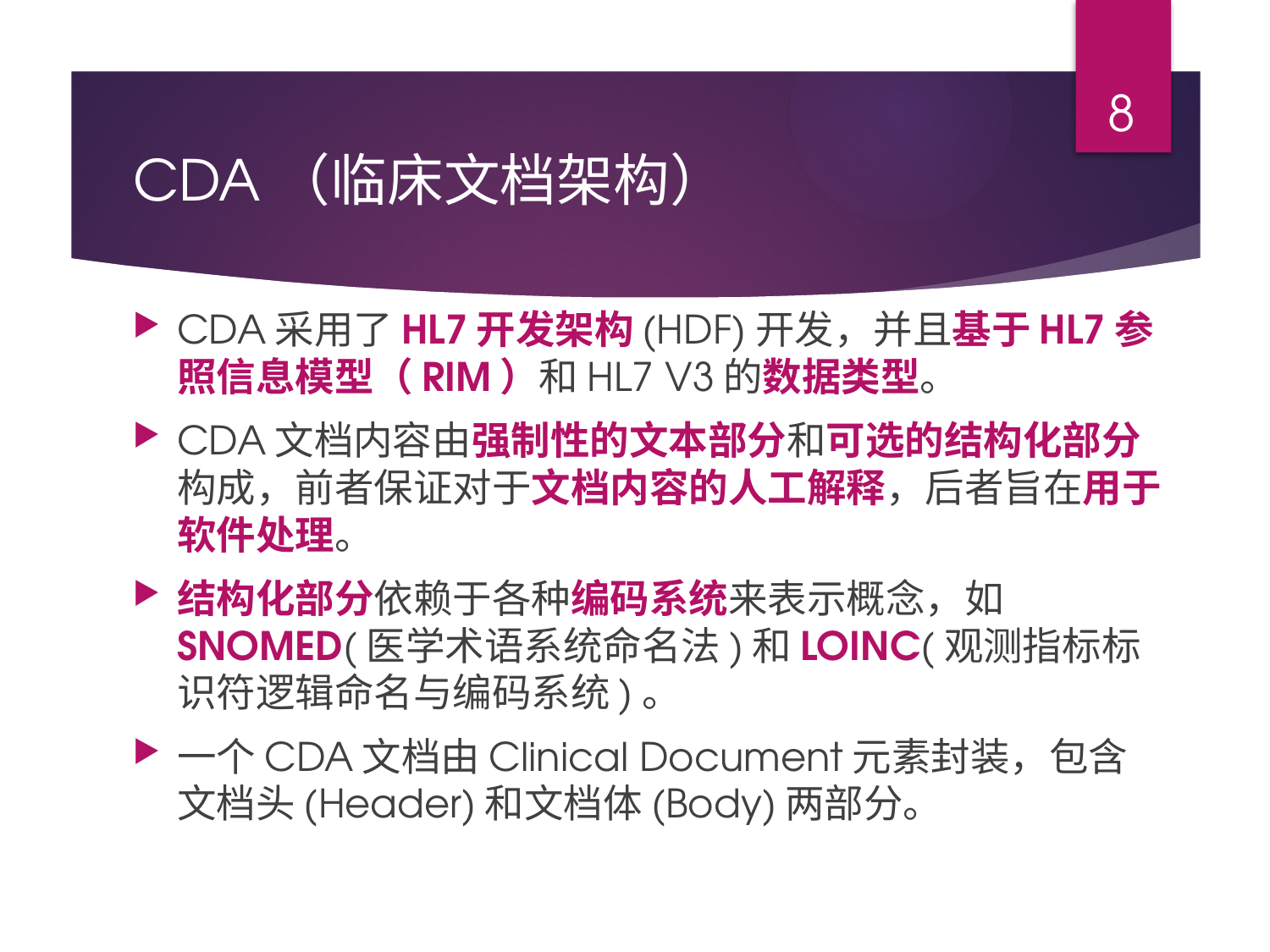

8
# CDA（临床文档架构）
CDA采用了HL7开发架构(HDF)开发，并且基于HL7参照信息模型（RIM）和HL7 V3的数据类型。
CDA文档内容由强制性的文本部分和可选的结构化部分构成，前者保证对于文档内容的人工解释，后者旨在用于软件处理。
结构化部分依赖于各种编码系统来表示概念，如SNOMED(医学术语系统命名法)和LOINC(观测指标标识符逻辑命名与编码系统)。
一个CDA文档由Clinical Document元素封装，包含文档头(Header)和文档体(Body)两部分。